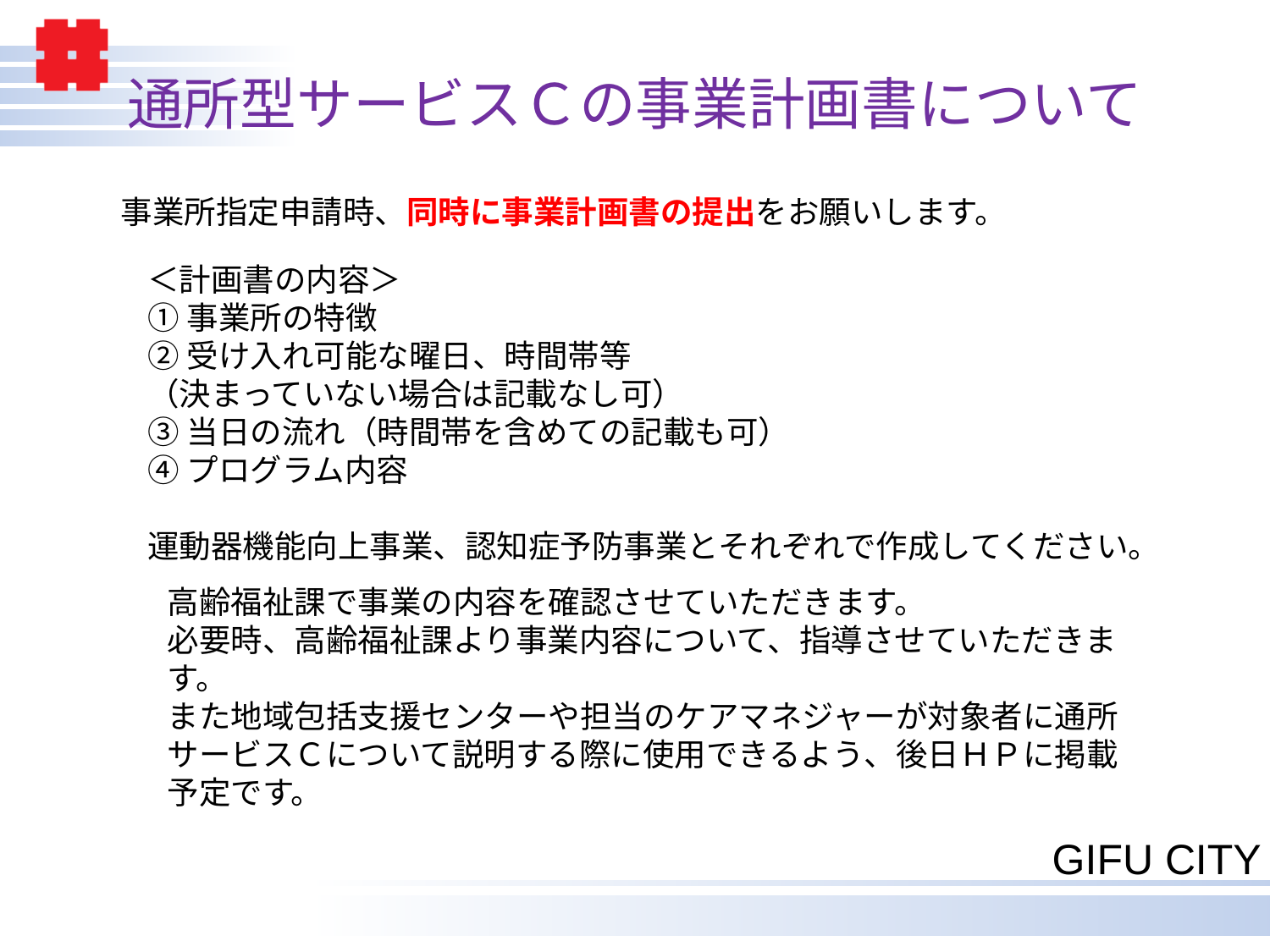

# 通所型サービスＣの事業計画書について
事業所指定申請時、同時に事業計画書の提出をお願いします。
＜計画書の内容＞
①事業所の特徴
②受け入れ可能な曜日、時間帯等
（決まっていない場合は記載なし可）
③当日の流れ（時間帯を含めての記載も可）
④プログラム内容

運動器機能向上事業、認知症予防事業とそれぞれで作成してください。

高齢福祉課で事業の内容を確認させていただきます。
必要時、高齢福祉課より事業内容について、指導させていただきます。
また地域包括支援センターや担当のケアマネジャーが対象者に通所サービスＣについて説明する際に使用できるよう、後日ＨＰに掲載予定です。